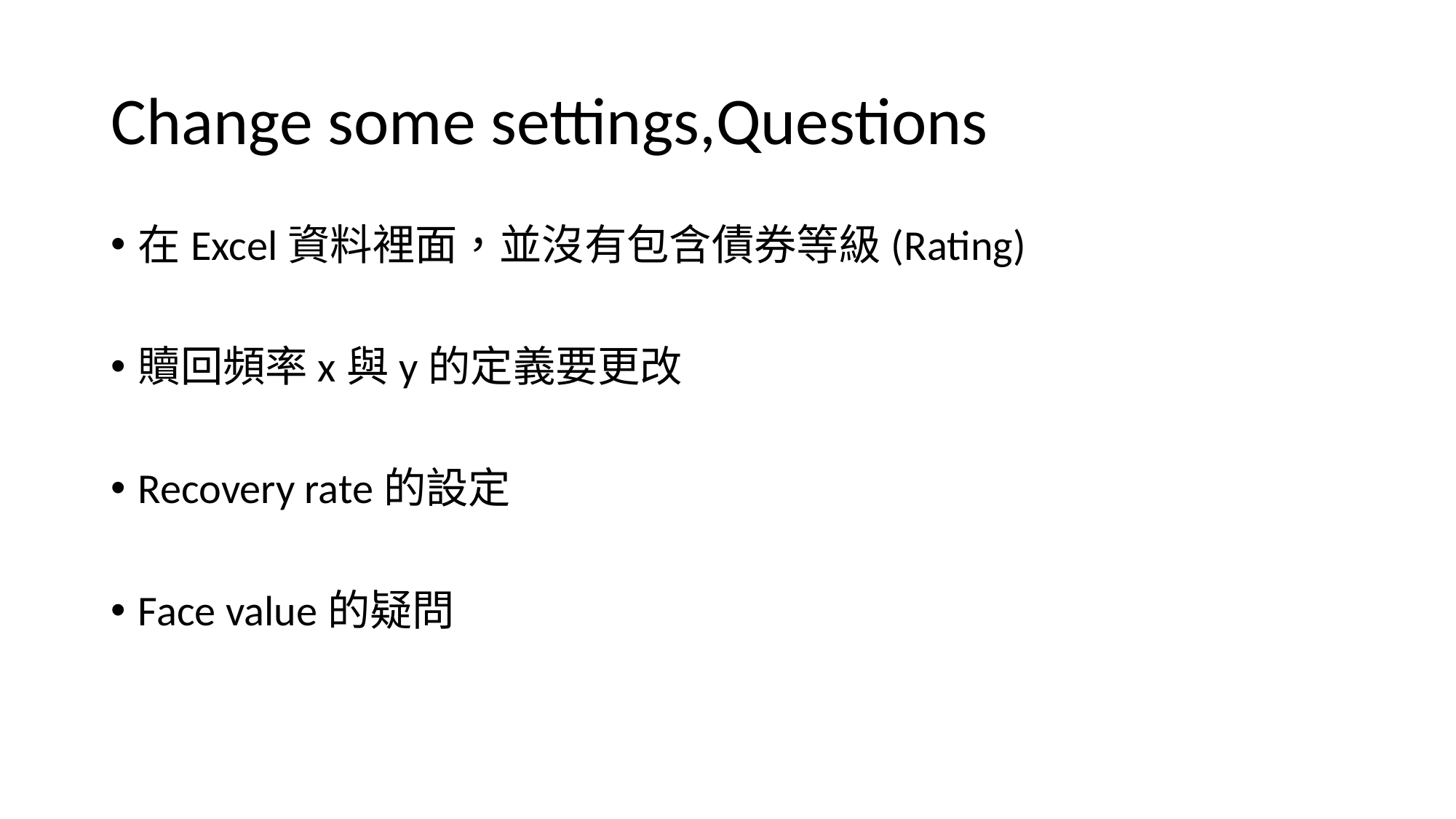

# Change some settings,Questions
在Excel資料裡面，並沒有包含債券等級(Rating)

贖回頻率x與y的定義要更改

Recovery rate的設定

Face value的疑問